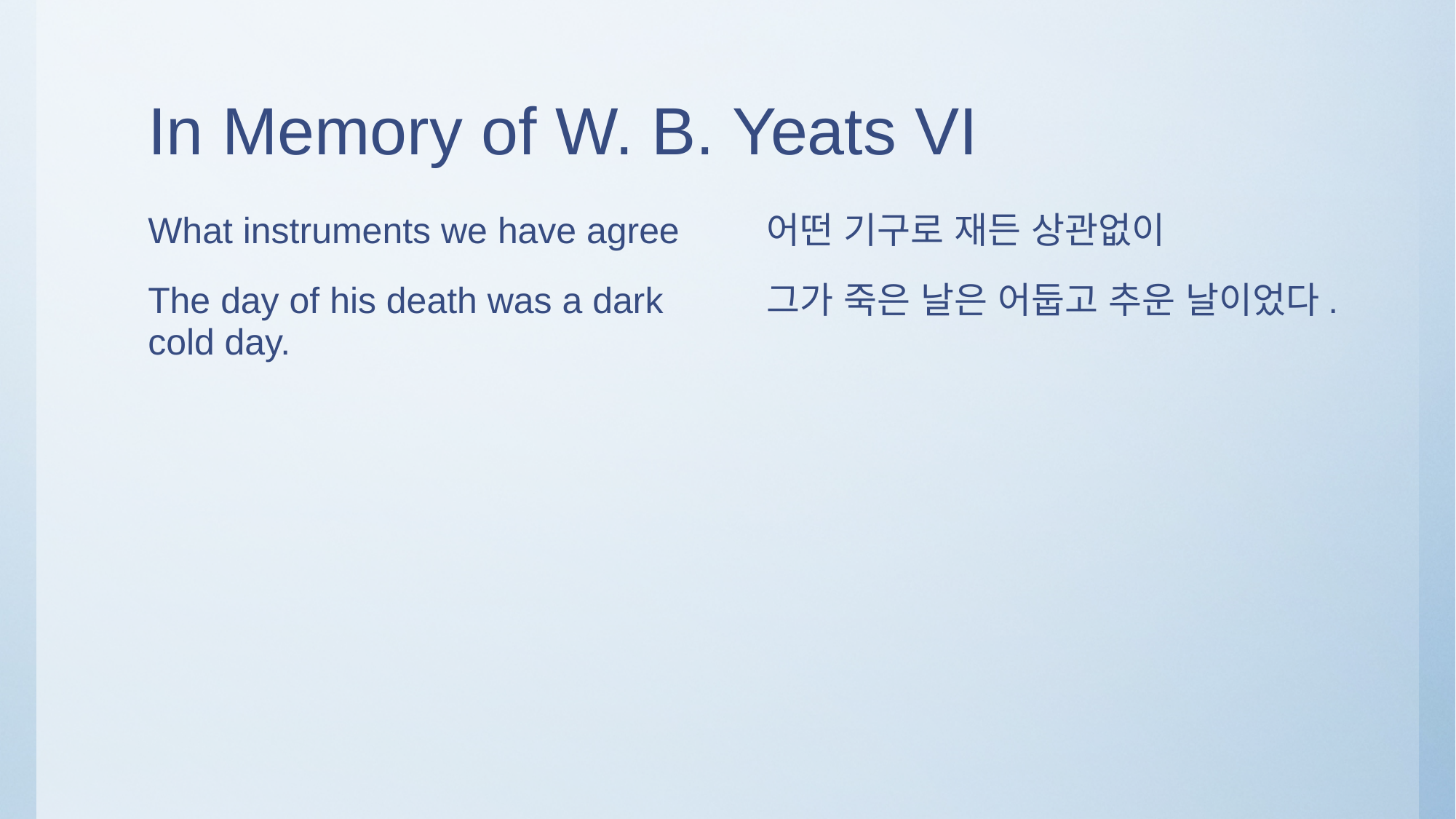

# In Memory of W. B. Yeats VI
What instruments we have agree
The day of his death was a dark cold day.
어떤 기구로 재든 상관없이
그가 죽은 날은 어둡고 추운 날이었다.